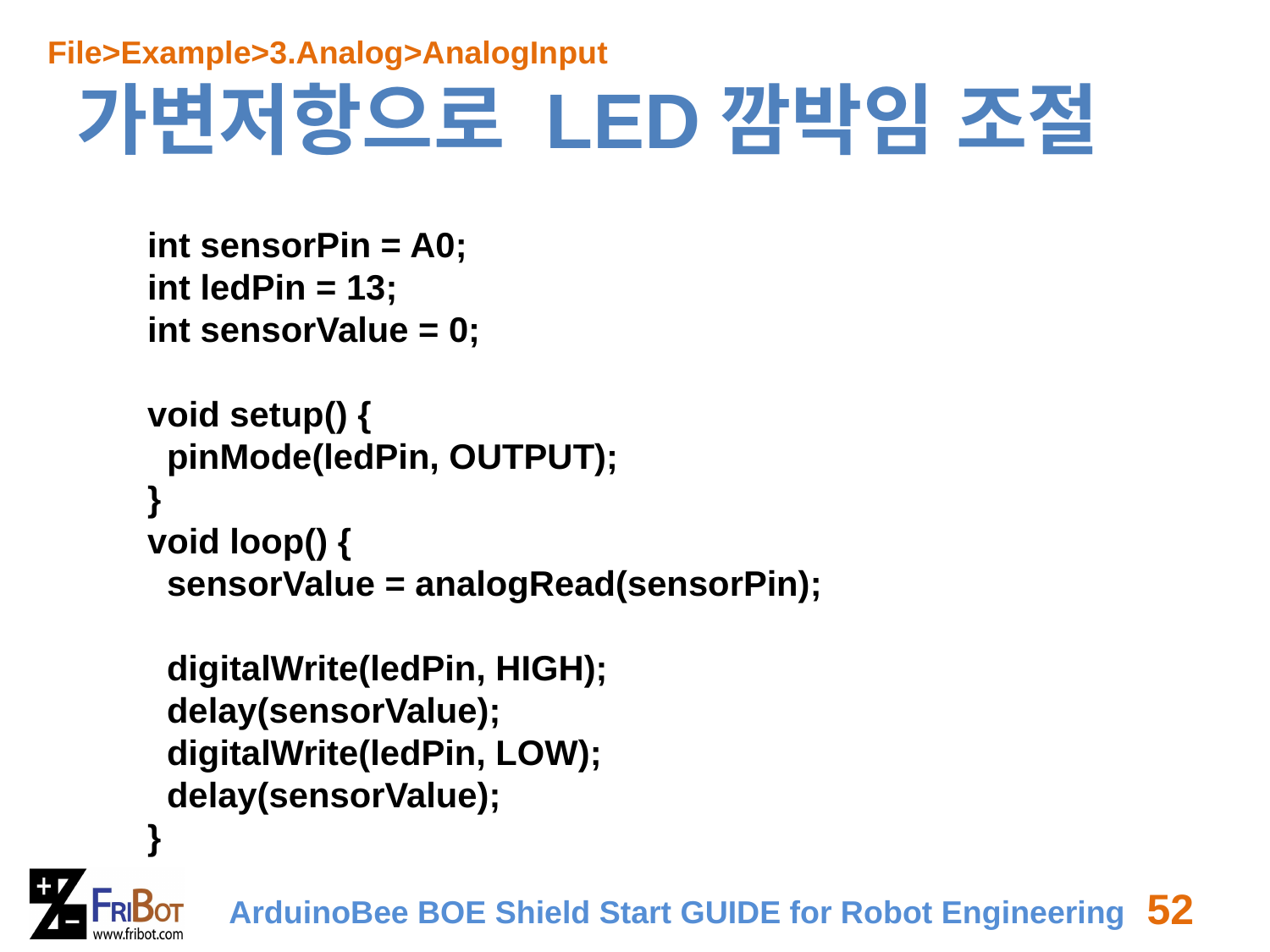

File>Example>3.Analog>AnalogInput
# 가변저항으로 LED깜박임 조절
int sensorPin = A0;
int ledPin = 13;
int sensorValue = 0;

void setup() {
  pinMode(ledPin, OUTPUT);
}
void loop() {
  sensorValue = analogRead(sensorPin);
  digitalWrite(ledPin, HIGH);
  delay(sensorValue);
  digitalWrite(ledPin, LOW);
  delay(sensorValue);
}
52